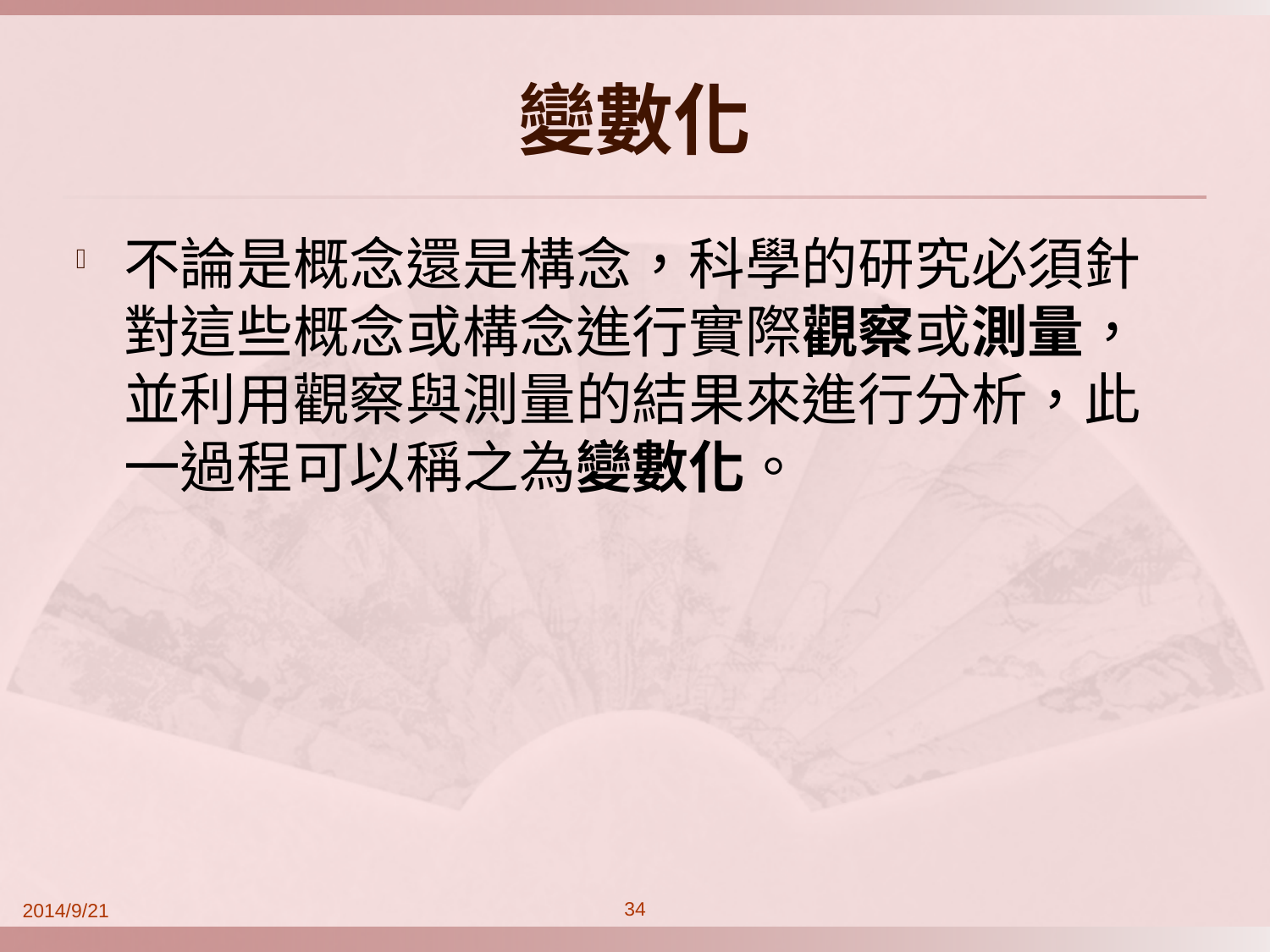

# 變數化
不論是概念還是構念，科學的研究必須針對這些概念或構念進行實際觀察或測量，並利用觀察與測量的結果來進行分析，此一過程可以稱之為變數化。
2014/9/21
34